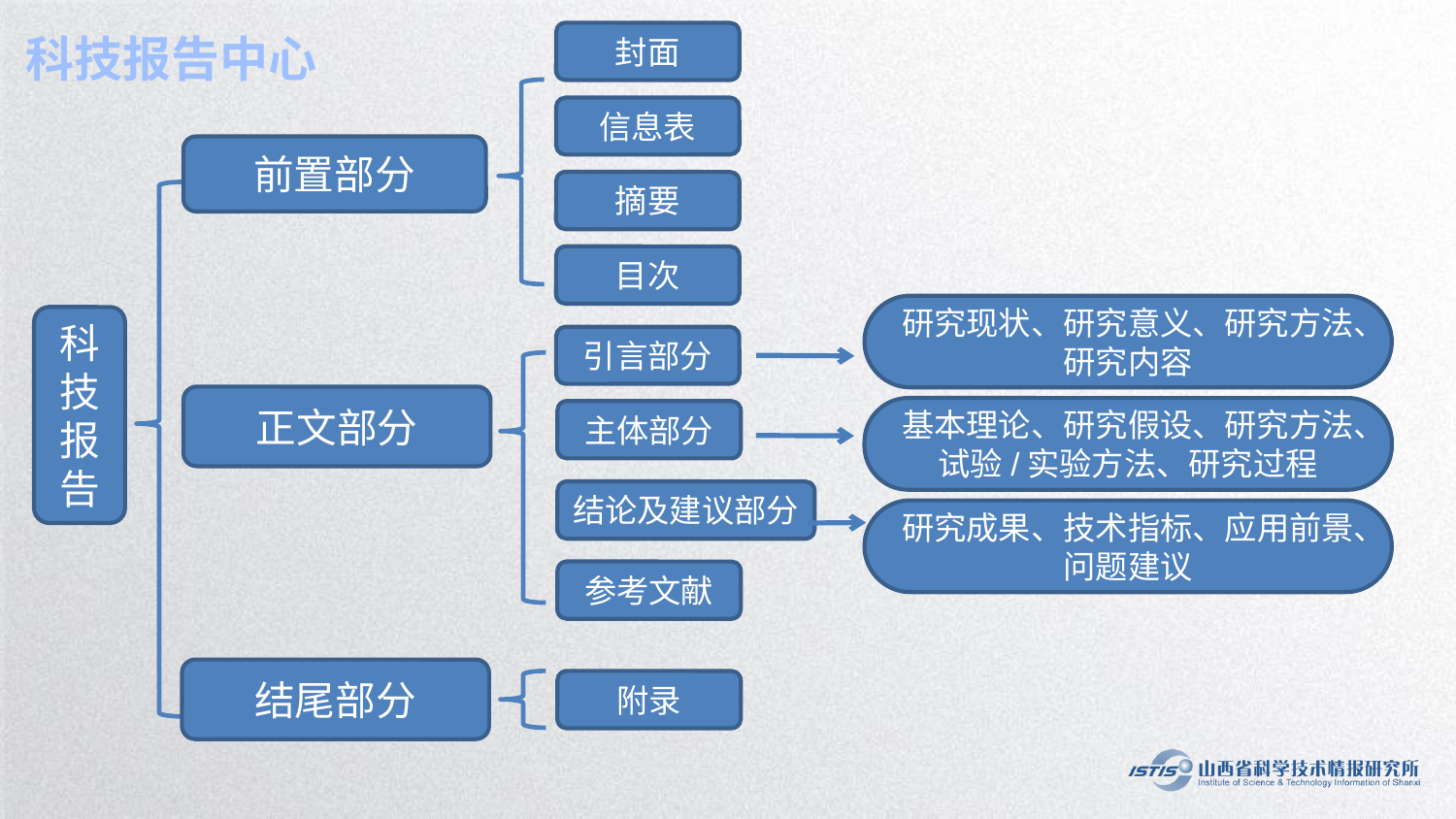

封面

信息表
前置部分
摘要

目次
研究现状、研究意义、研究方法、研究内容
科技报告
引言部分

正文部分
基本理论、研究假设、研究方法、试验/实验方法、研究过程
主体部分
结论及建议部分
研究成果、技术指标、应用前景、问题建议
参考文献
结尾部分

附录